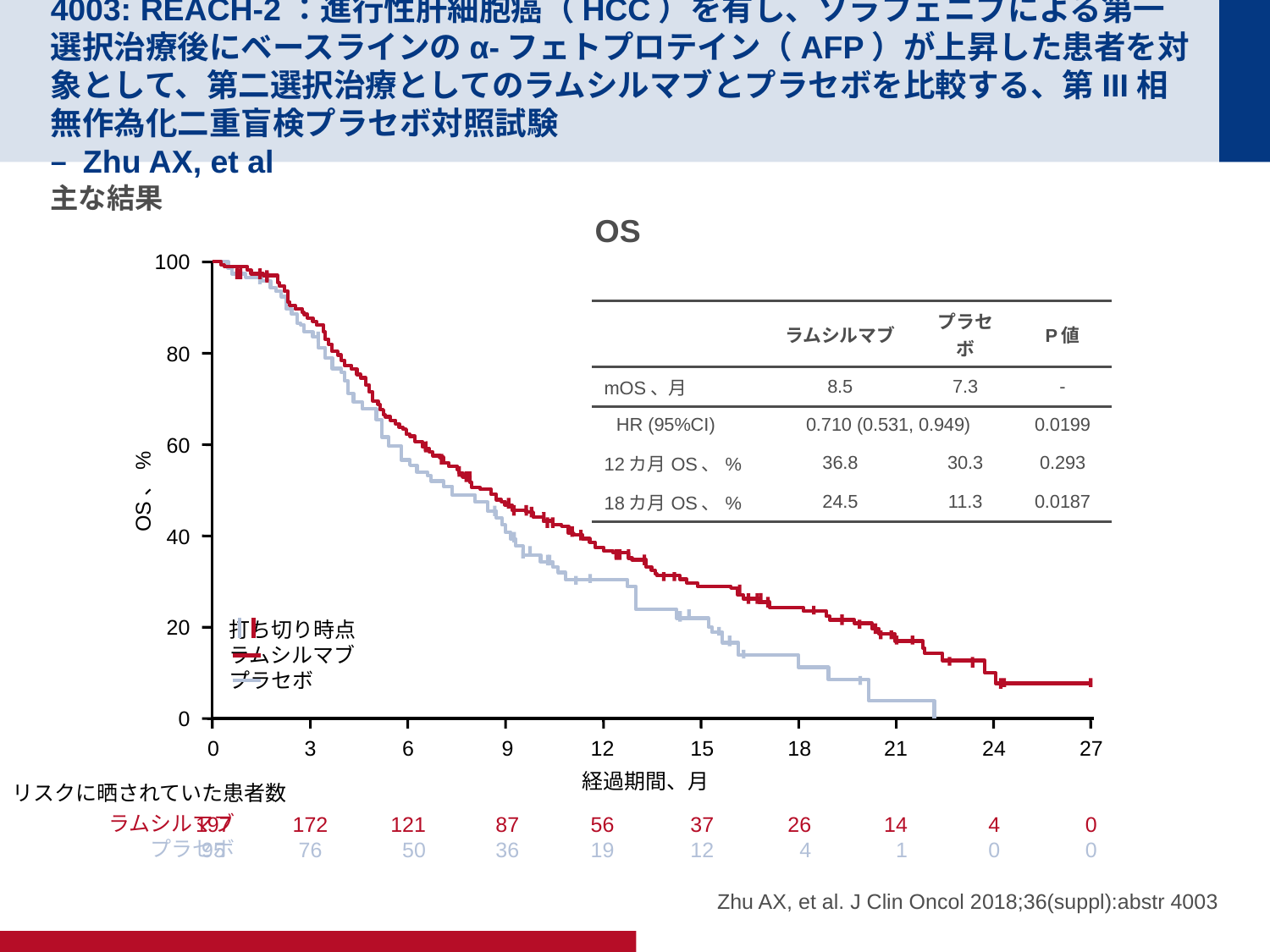

# 4003: REACH-2：進行性肝細胞癌（HCC）を有し、ソラフェニブによる第一選択治療後にベースラインのα-フェトプロテイン（AFP）が上昇した患者を対象として、第二選択治療としてのラムシルマブとプラセボを比較する、第III相無作為化二重盲検プラセボ対照試験 – Zhu AX, et al
主な結果

OS
100

80
60
OS、%
40
20
打ち切り時点
ラムシルマブ
プラセボ
0
0

197
95
3

172
76
6

121
50
9

87
36
12

56
19
15

37
12
18

26
4
21

14
1
24

4
0
27

0
0
経過期間、月

|  | ラムシルマブ | プラセボ | P値 |
| --- | --- | --- | --- |
| mOS、月 | 8.5 | 7.3 | - |
| HR (95%CI) | 0.710 (0.531, 0.949) |  | 0.0199 |
| 12カ月OS、% | 36.8 | 30.3 | 0.293 |
| 18カ月OS、% | 24.5 | 11.3 | 0.0187 |
リスクに晒されていた患者数
ラムシルマブ
プラセボ
Zhu AX, et al. J Clin Oncol 2018;36(suppl):abstr 4003